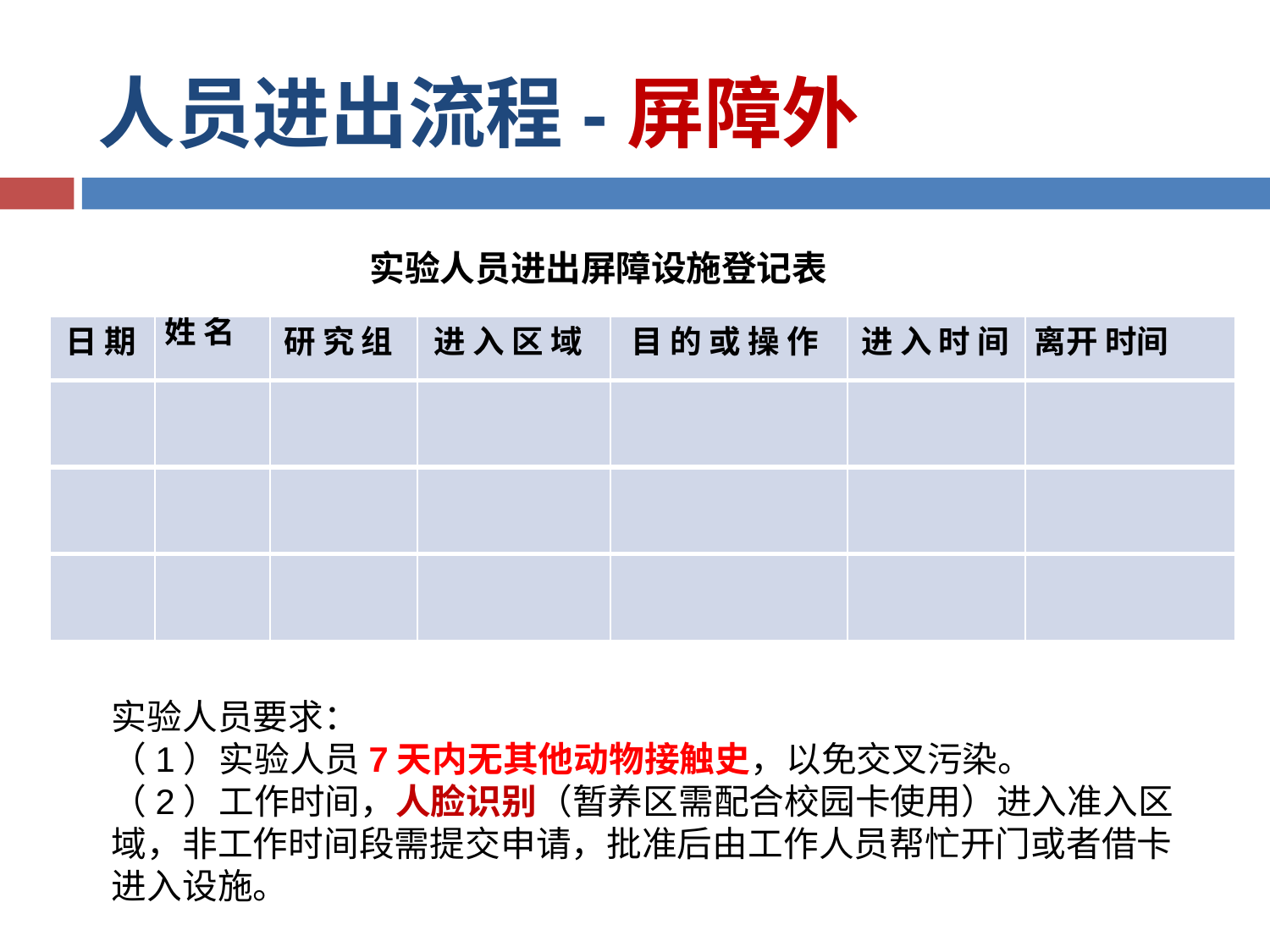

# 人员进出流程-屏障外
实验人员进出屏障设施登记表
| 日 期 | 姓 名 | 研 究 组 | 进 入 区 域 | 目 的 或 操 作 | 进 入 时 间 | 离开 时间 |
| --- | --- | --- | --- | --- | --- | --- |
|  |  |  |  |  |  |  |
|  |  |  |  |  |  |  |
|  |  |  |  |  |  |  |

实验人员要求：
（1）实验人员7天内无其他动物接触史，以免交叉污染。
（2）工作时间，人脸识别（暂养区需配合校园卡使用）进入准入区域，非工作时间段需提交申请，批准后由工作人员帮忙开门或者借卡进入设施。